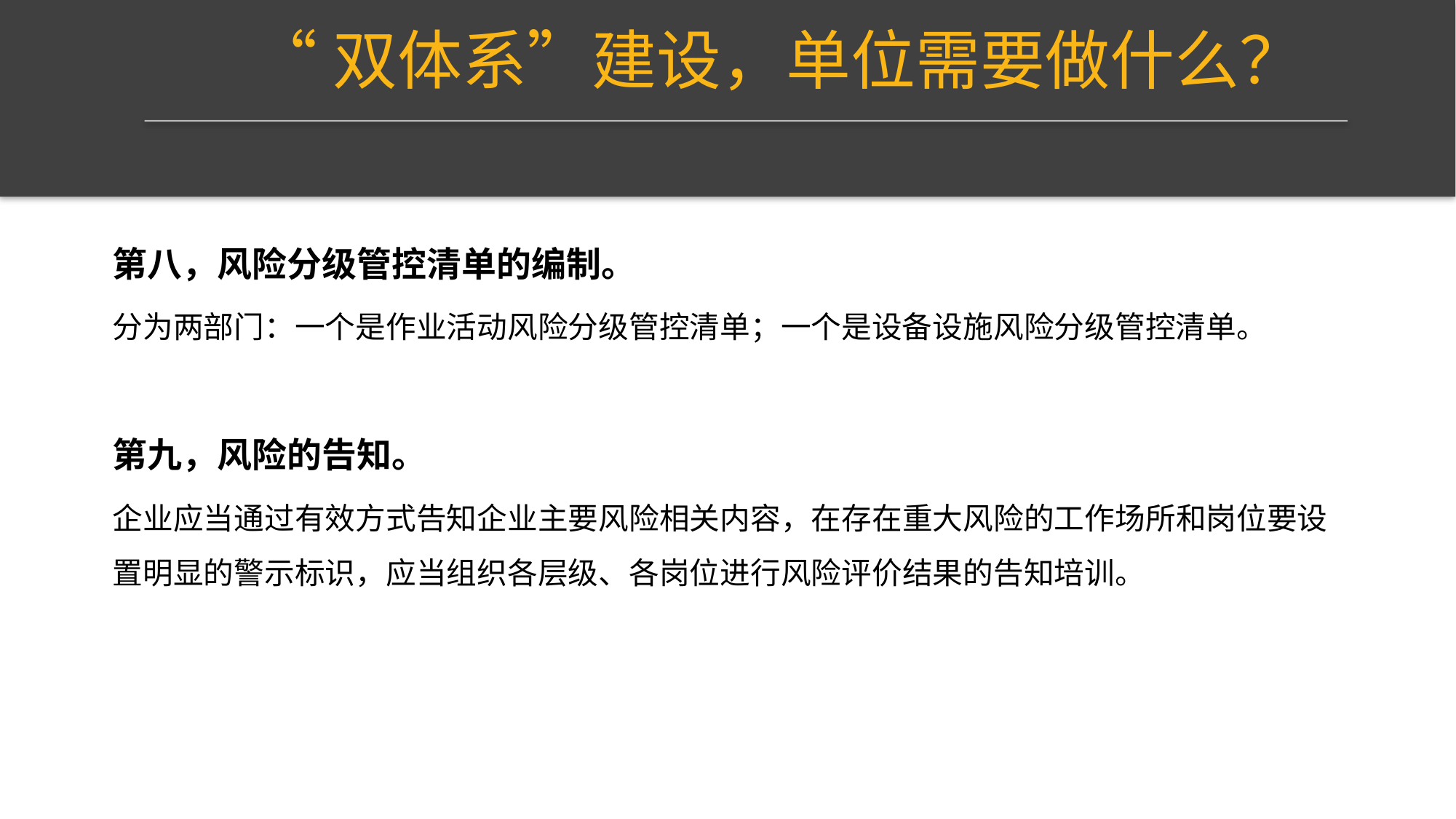

“双体系”建设，单位需要做什么？
第八，风险分级管控清单的编制。
分为两部门：一个是作业活动风险分级管控清单；一个是设备设施风险分级管控清单。

第九，风险的告知。
企业应当通过有效方式告知企业主要风险相关内容，在存在重大风险的工作场所和岗位要设置明显的警示标识，应当组织各层级、各岗位进行风险评价结果的告知培训。